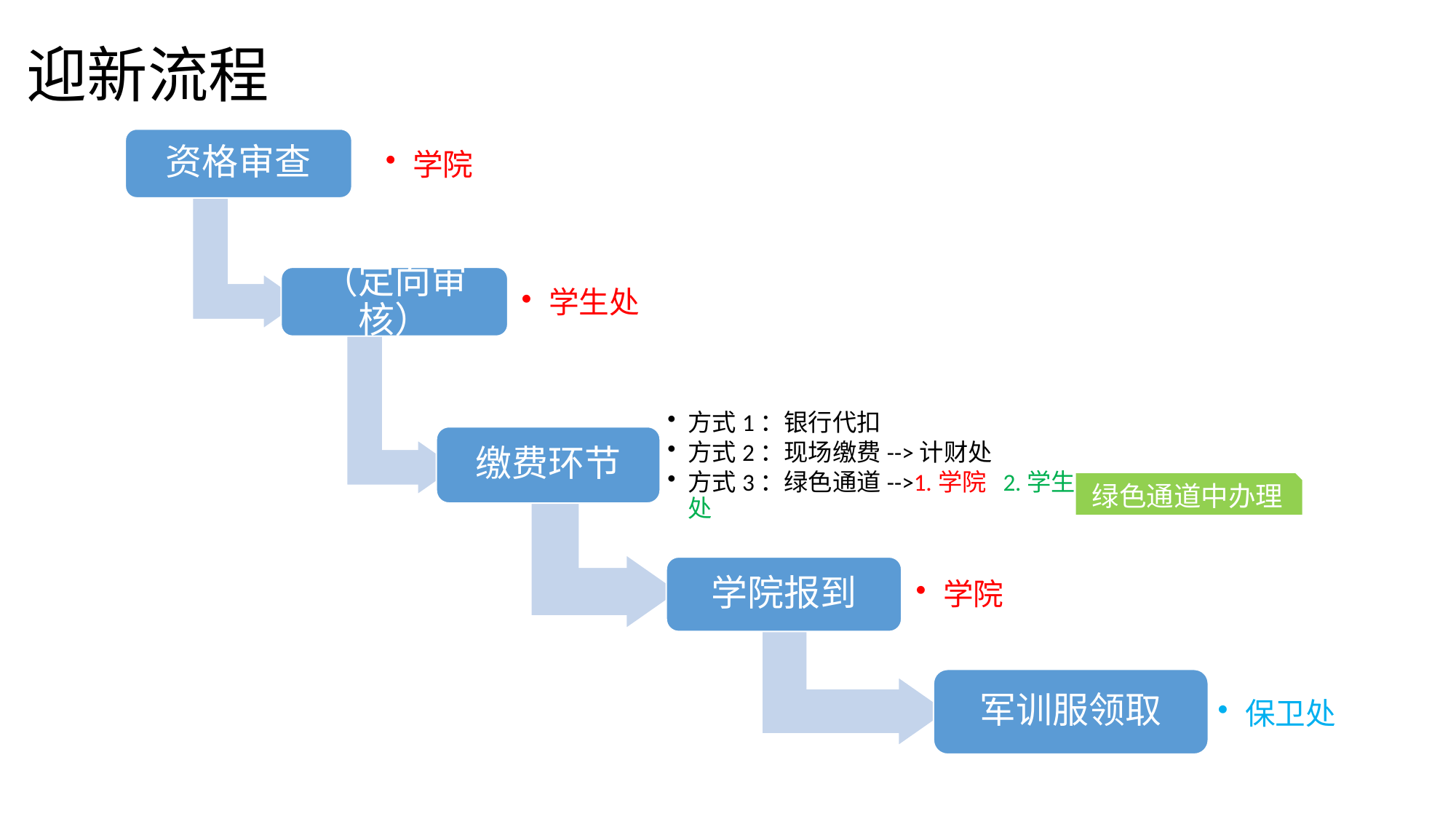

迎新流程
资格审查
学院

（定向审核）
学生处

方式1：银行代扣
方式2：现场缴费-->计财处
方式3：绿色通道-->1.学院  2.学生处
缴费环节

学院报到
学院

军训服领取
保卫处
绿色通道中办理